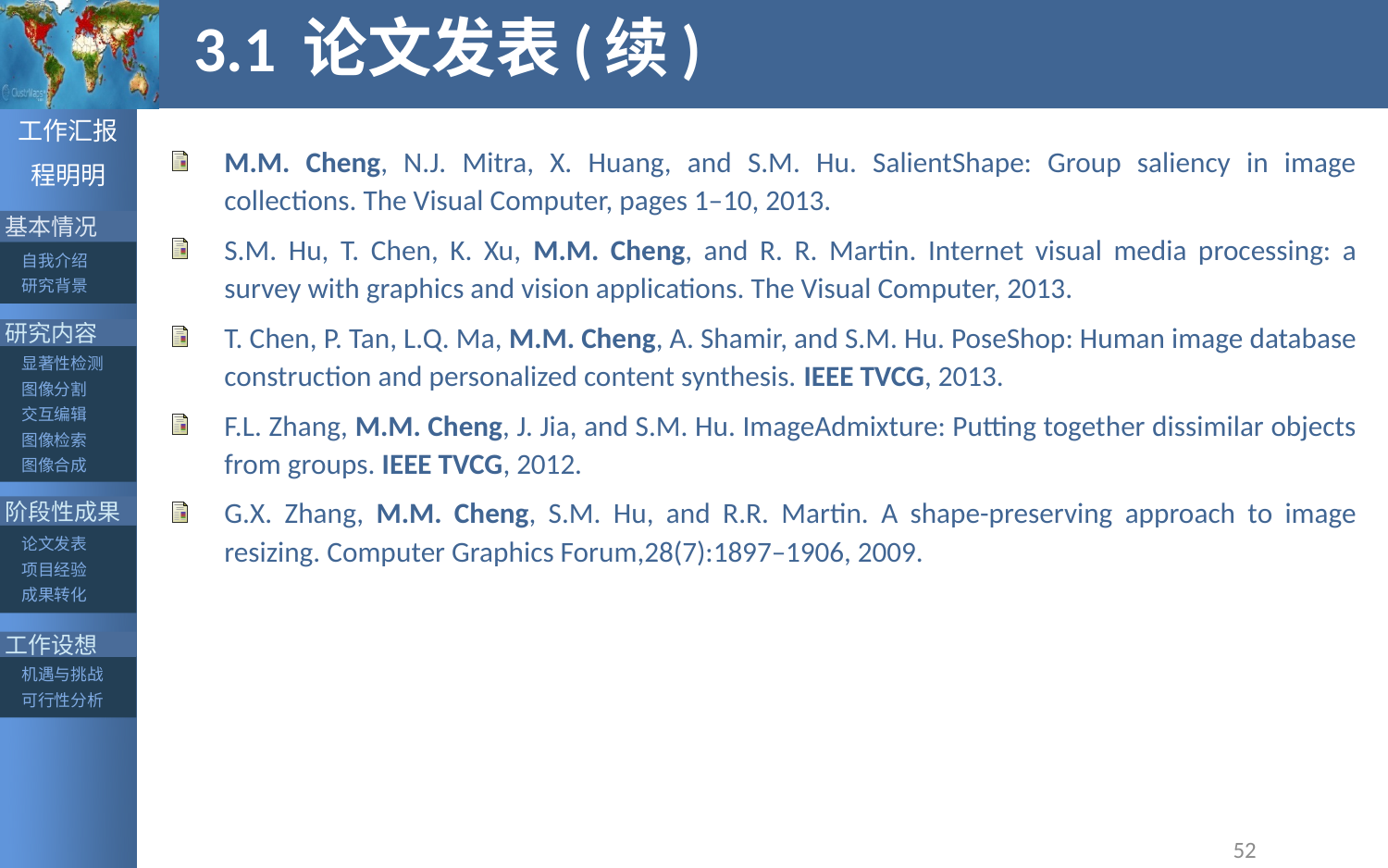

# 3.1 论文发表(续)
M.M. Cheng, N.J. Mitra, X. Huang, and S.M. Hu. SalientShape: Group saliency in image collections. The Visual Computer, pages 1–10, 2013.
S.M. Hu, T. Chen, K. Xu, M.M. Cheng, and R. R. Martin. Internet visual media processing: a survey with graphics and vision applications. The Visual Computer, 2013.
T. Chen, P. Tan, L.Q. Ma, M.M. Cheng, A. Shamir, and S.M. Hu. PoseShop: Human image database construction and personalized content synthesis. IEEE TVCG, 2013.
F.L. Zhang, M.M. Cheng, J. Jia, and S.M. Hu. ImageAdmixture: Putting together dissimilar objects from groups. IEEE TVCG, 2012.
G.X. Zhang, M.M. Cheng, S.M. Hu, and R.R. Martin. A shape-preserving approach to image resizing. Computer Graphics Forum,28(7):1897–1906, 2009.
52